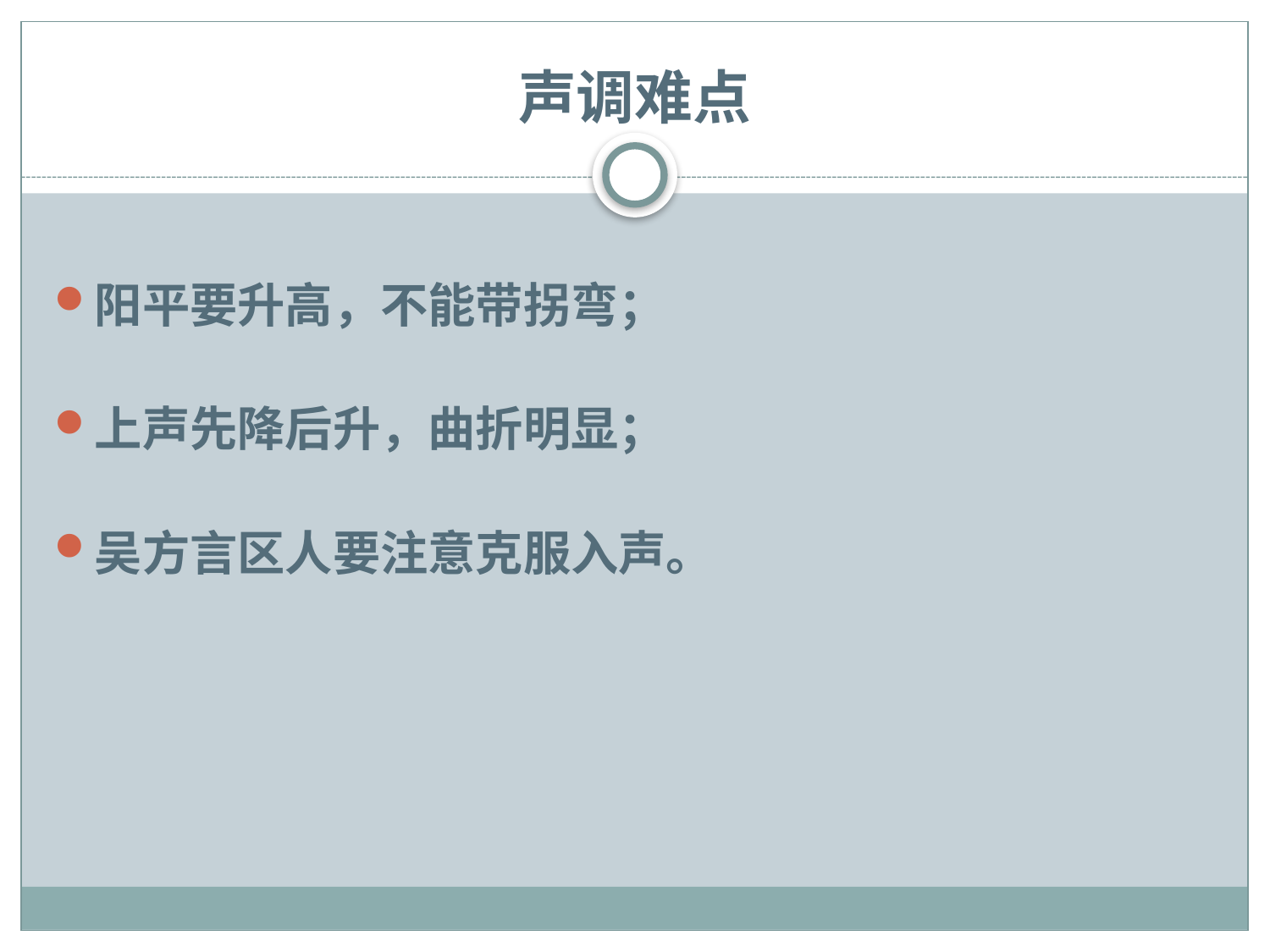

# 声调难点
阳平要升高，不能带拐弯；
上声先降后升，曲折明显；
吴方言区人要注意克服入声。